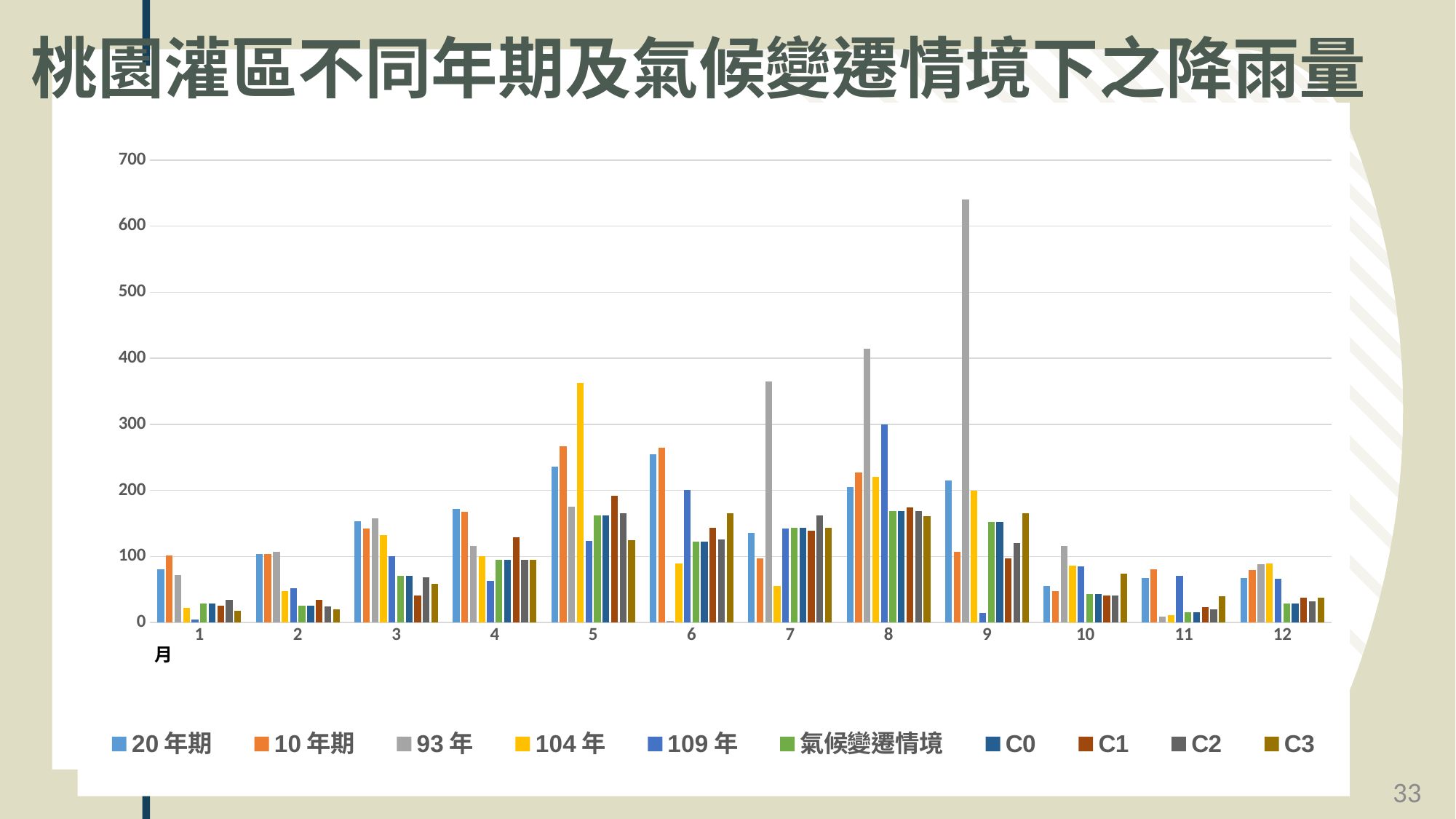

桃園灌區不同年期及氣候變遷情境下之降雨量

### Chart

| Category | 20年期 | 10年期 | 93年 | 104年 | 109年 | 氣候變遷情境 | C0 | C1 | C2 | C3 |
|---|---|---|---|---|---|---|---|---|---|---|
33